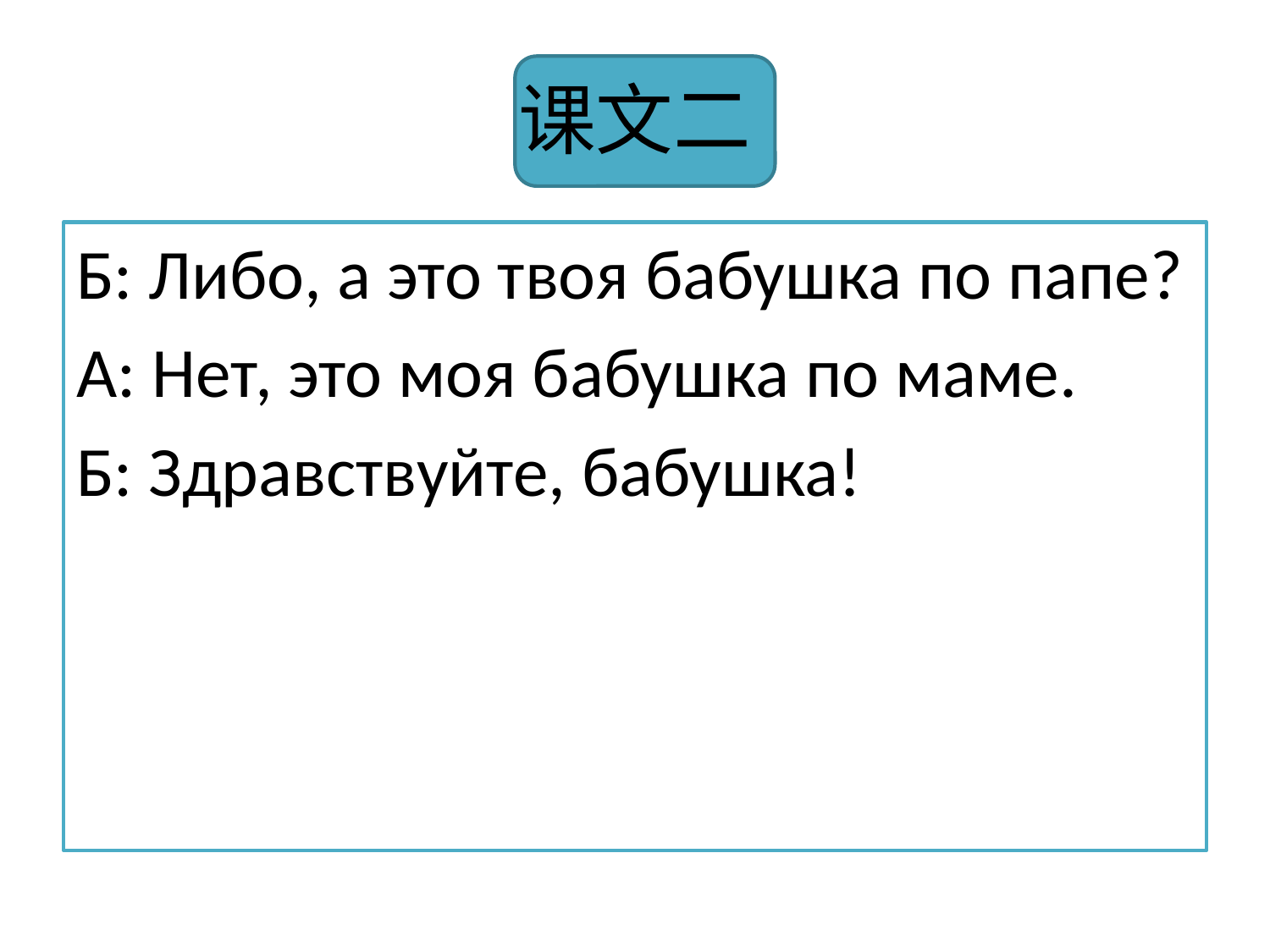

# 课文二

Б: Либо, а это твоя бабушка по папе?
А: Нет, это моя бабушка по маме.
Б: Здравствуйте, бабушка!